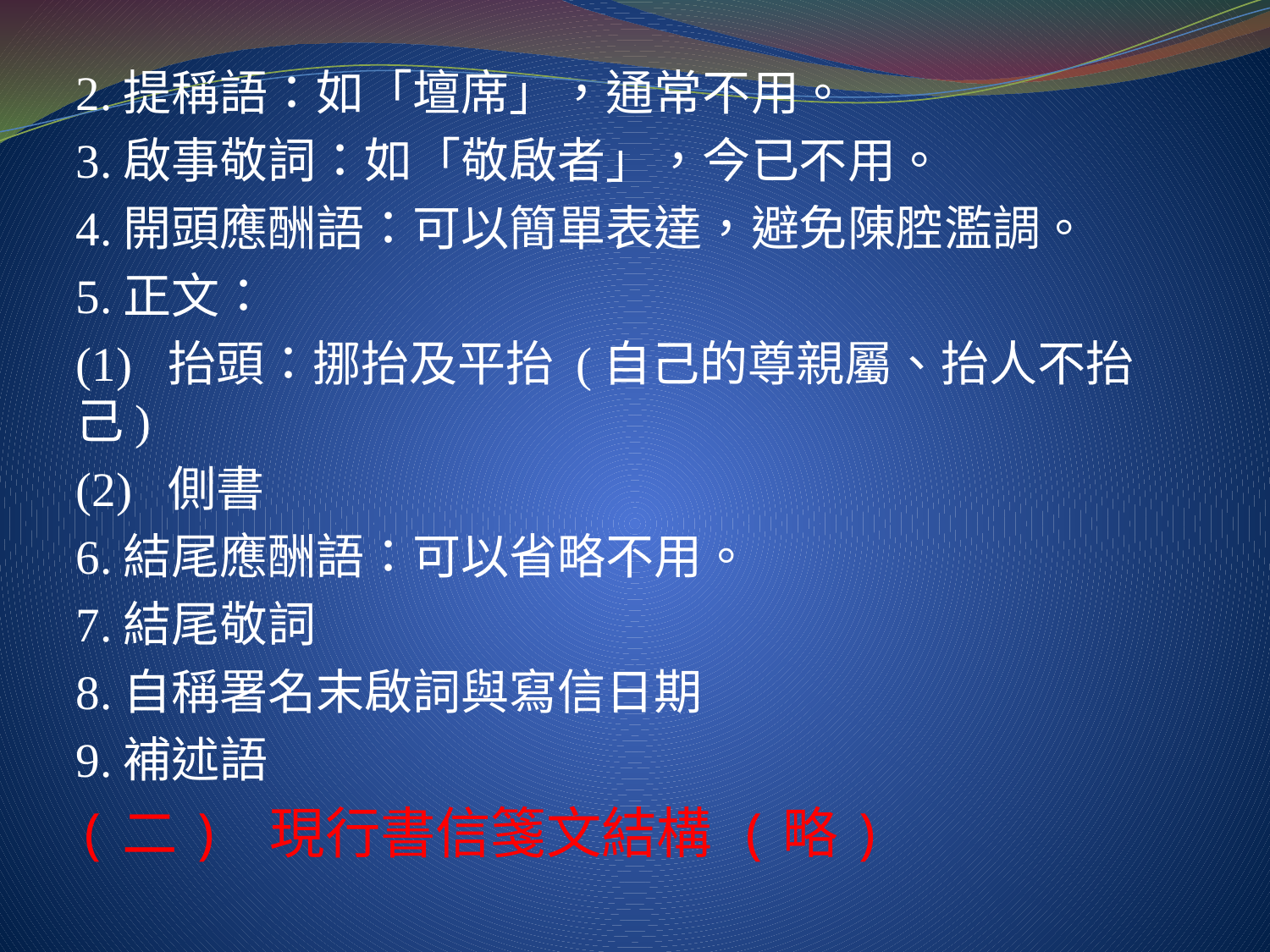

2.提稱語：如「壇席」，通常不用。
3.啟事敬詞：如「敬啟者」，今已不用。
4.開頭應酬語：可以簡單表達，避免陳腔濫調。
5.正文：
(1)  抬頭：挪抬及平抬 (自己的尊親屬、抬人不抬己)
(2)  側書
6.結尾應酬語：可以省略不用。
7.結尾敬詞
8.自稱署名末啟詞與寫信日期
9.補述語
(二) 現行書信箋文結構 (略)